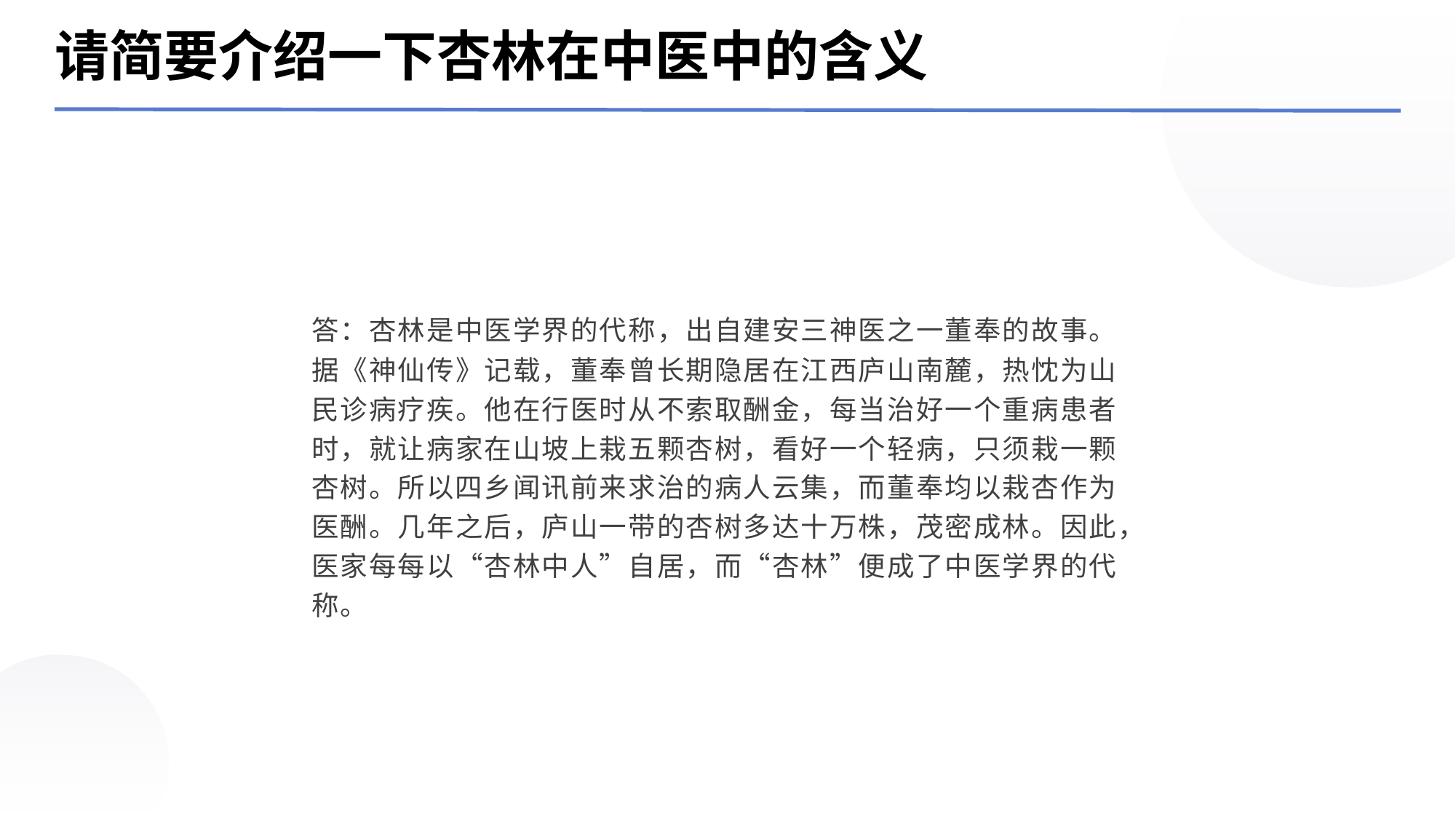

请简要介绍一下杏林在中医中的含义
答：杏林是中医学界的代称，出自建安三神医之一董奉的故事。据《神仙传》记载，董奉曾长期隐居在江西庐山南麓，热忱为山民诊病疗疾。他在行医时从不索取酬金，每当治好一个重病患者时，就让病家在山坡上栽五颗杏树，看好一个轻病，只须栽一颗杏树。所以四乡闻讯前来求治的病人云集，而董奉均以栽杏作为医酬。几年之后，庐山一带的杏树多达十万株，茂密成林。因此，医家每每以“杏林中人”自居，而“杏林”便成了中医学界的代称。